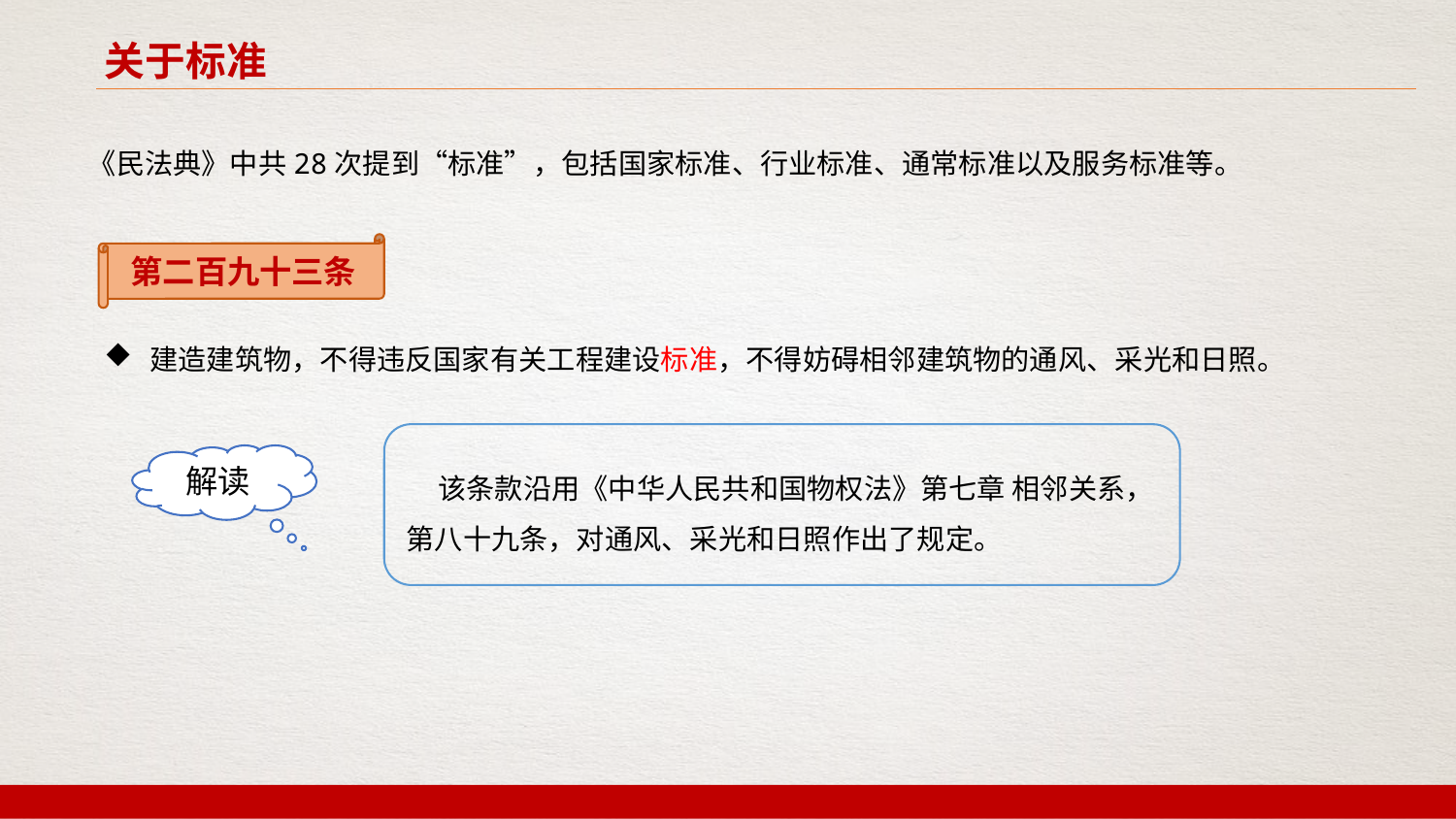

关于标准
《民法典》中共28次提到“标准”，包括国家标准、行业标准、通常标准以及服务标准等。
第二百九十三条
建造建筑物，不得违反国家有关工程建设标准，不得妨碍相邻建筑物的通风、采光和日照。
    该条款沿用《中华人民共和国物权法》第七章 相邻关系，第八十九条，对通风、采光和日照作出了规定。

解读